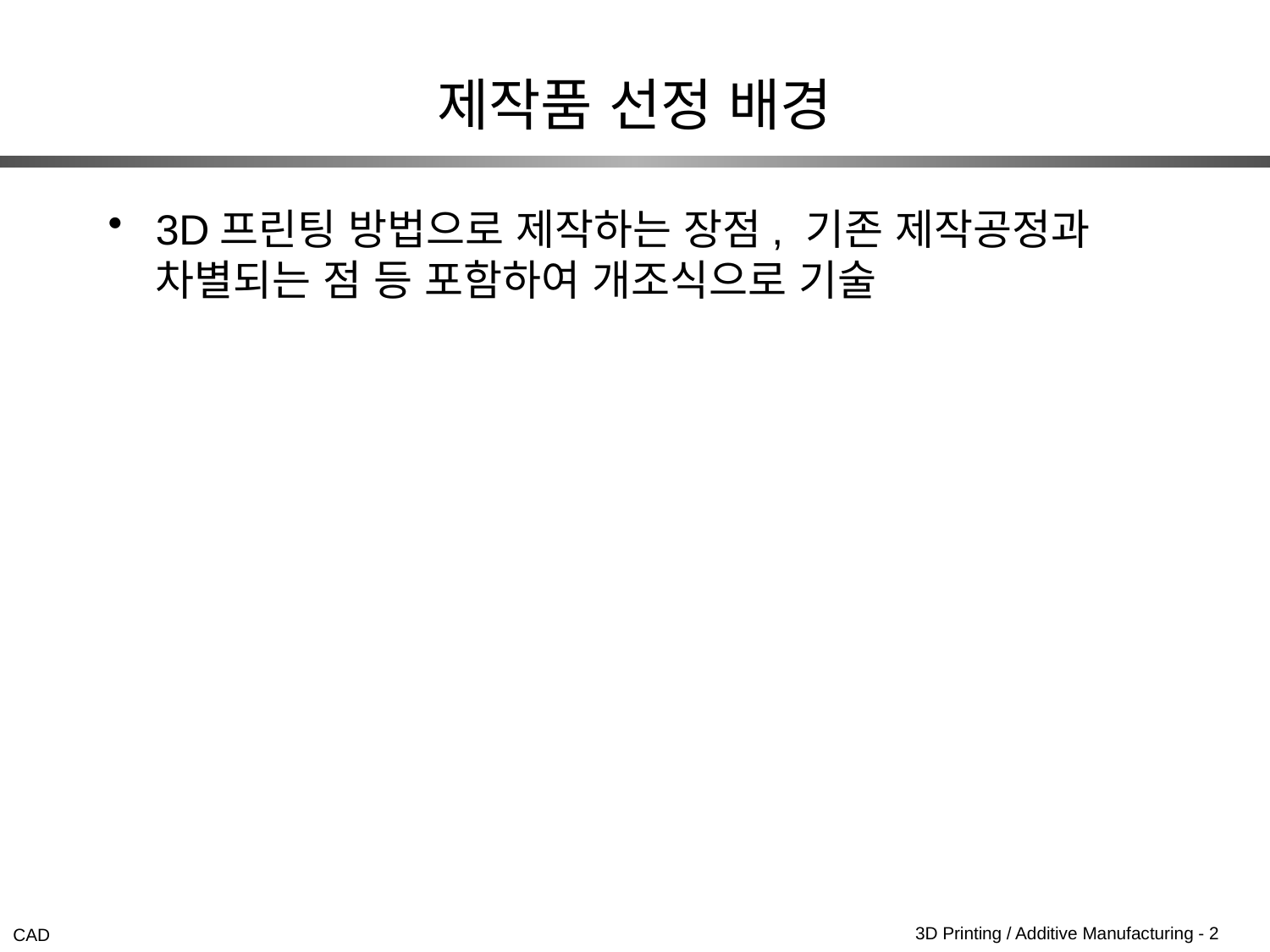

# 제작품 선정 배경
3D프린팅 방법으로 제작하는 장점, 기존 제작공정과 차별되는 점 등 포함하여 개조식으로 기술